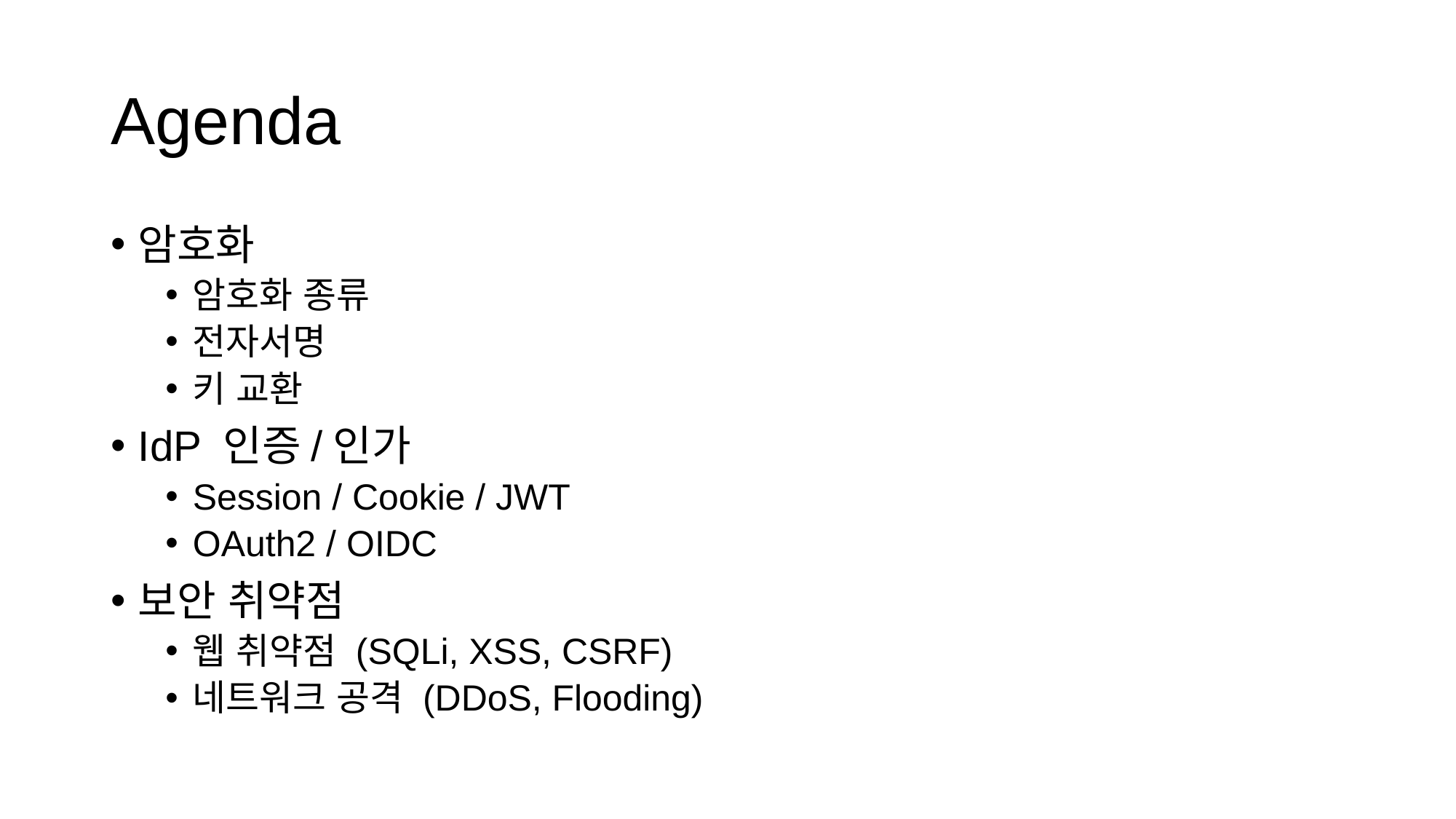

# Agenda
암호화
암호화 종류
전자서명
키 교환
IdP 인증/인가
Session / Cookie / JWT
OAuth2 / OIDC
보안 취약점
웹 취약점 (SQLi, XSS, CSRF)
네트워크 공격 (DDoS, Flooding)